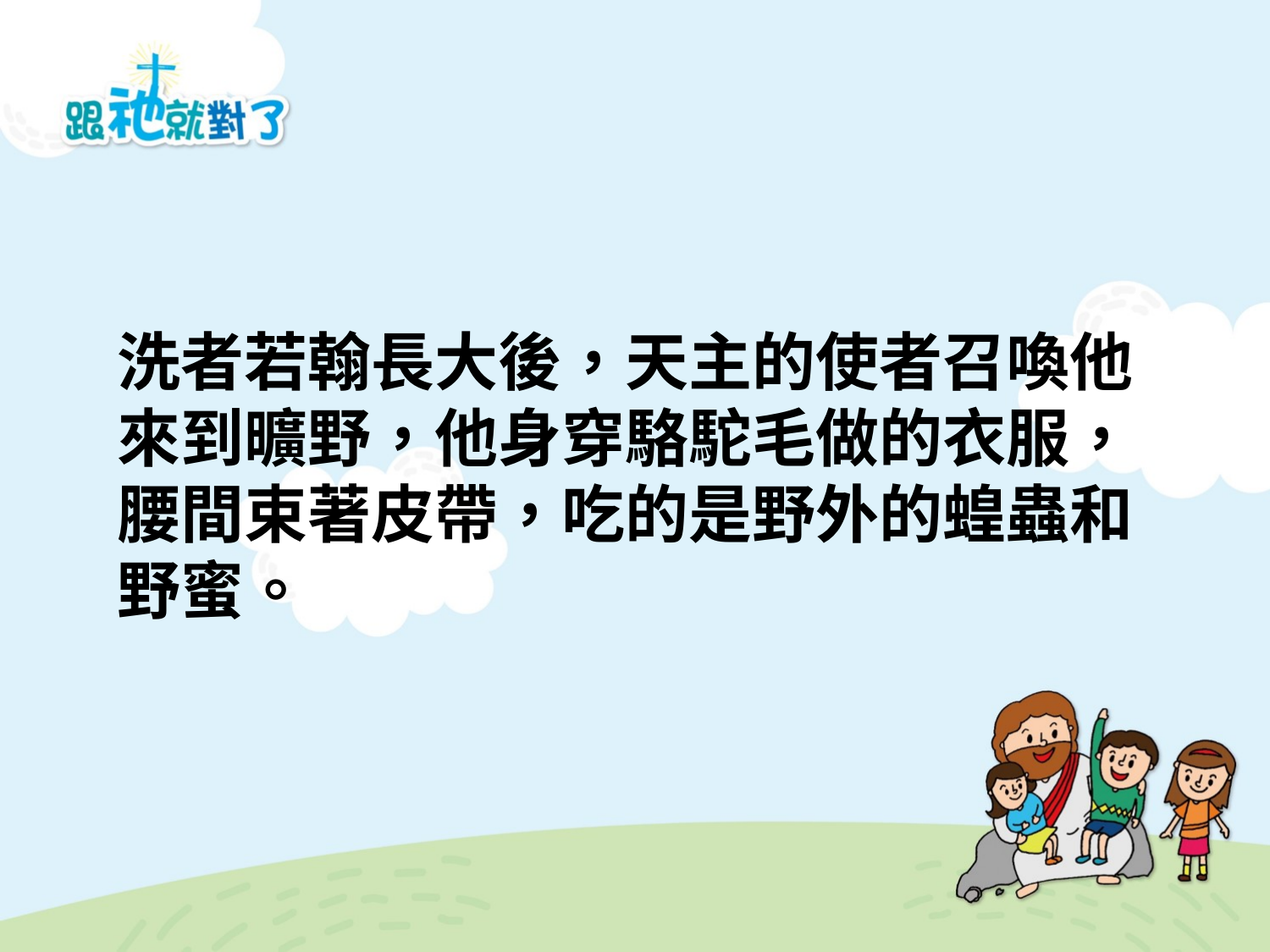

洗者若翰長大後，天主的使者召喚他來到曠野，他身穿駱駝毛做的衣服，腰間束著皮帶，吃的是野外的蝗蟲和野蜜。